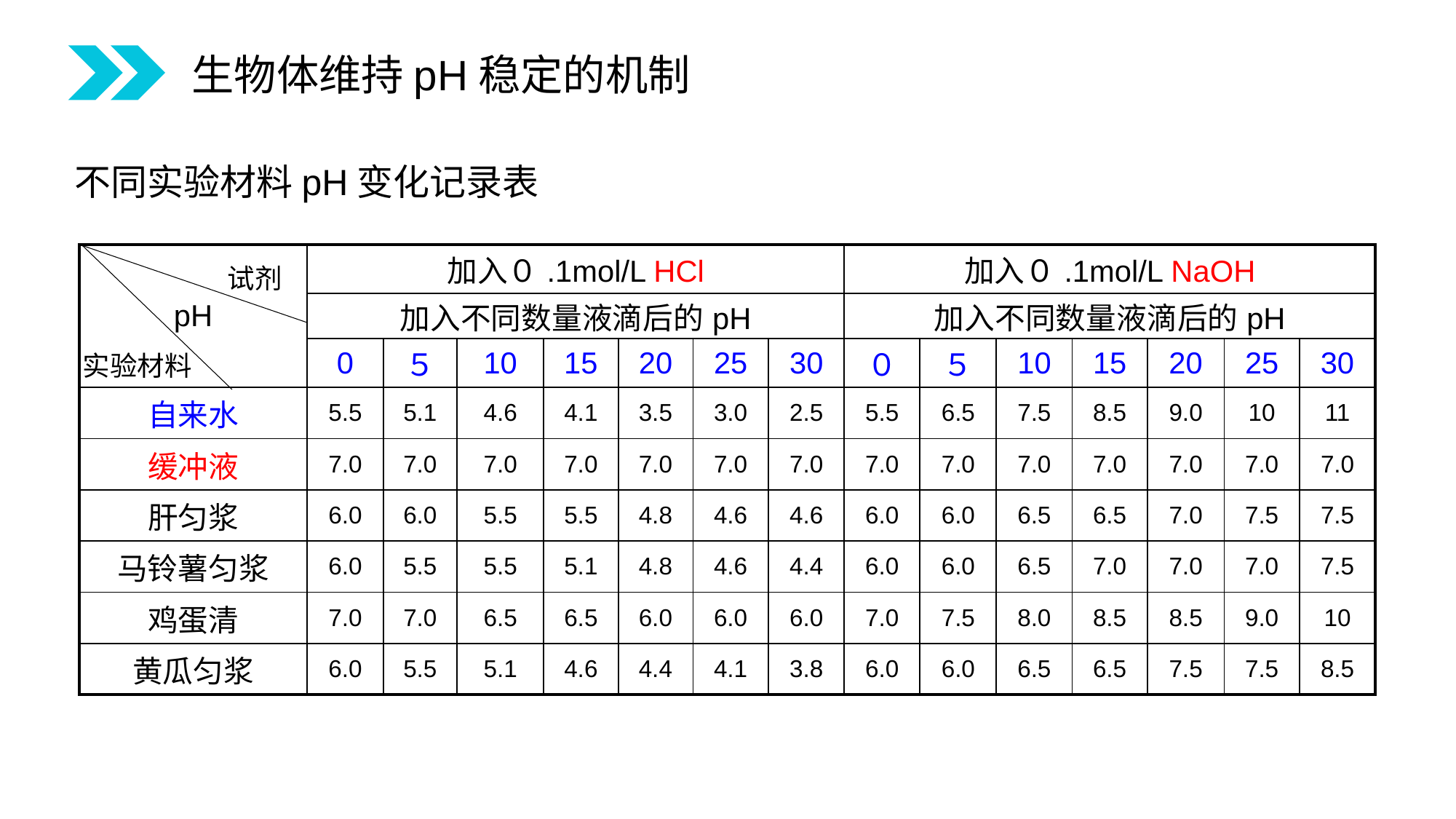

生物体维持pH稳定的机制
不同实验材料pH变化记录表
| pH | 加入０.1mol/L HCl |  |  |  |  |  |  | 加入０.1mol/L NaOH |  |  |  |  |  |  |
| --- | --- | --- | --- | --- | --- | --- | --- | --- | --- | --- | --- | --- | --- | --- |
|  | 加入不同数量液滴后的pH |  |  |  |  |  |  | 加入不同数量液滴后的pH |  |  |  |  |  |  |
|  | 0 | ５ | 10 | 15 | 20 | 25 | 30 | ０ | ５ | 10 | 15 | 20 | 25 | 30 |
| 自来水 | 5.5 | 5.1 | 4.6 | 4.1 | 3.5 | 3.0 | 2.5 | 5.5 | 6.5 | 7.5 | 8.5 | 9.0 | 10 | 11 |
| 缓冲液 | 7.0 | 7.0 | 7.0 | 7.0 | 7.0 | 7.0 | 7.0 | 7.0 | 7.0 | 7.0 | 7.0 | 7.0 | 7.0 | 7.0 |
| 肝匀浆 | 6.0 | 6.0 | 5.5 | 5.5 | 4.8 | 4.6 | 4.6 | 6.0 | 6.0 | 6.5 | 6.5 | 7.0 | 7.5 | 7.5 |
| 马铃薯匀浆 | 6.0 | 5.5 | 5.5 | 5.1 | 4.8 | 4.6 | 4.4 | 6.0 | 6.0 | 6.5 | 7.0 | 7.0 | 7.0 | 7.5 |
| 鸡蛋清 | 7.0 | 7.0 | 6.5 | 6.5 | 6.0 | 6.0 | 6.0 | 7.0 | 7.5 | 8.0 | 8.5 | 8.5 | 9.0 | 10 |
| 黄瓜匀浆 | 6.0 | 5.5 | 5.1 | 4.6 | 4.4 | 4.1 | 3.8 | 6.0 | 6.0 | 6.5 | 6.5 | 7.5 | 7.5 | 8.5 |
试剂
实验材料